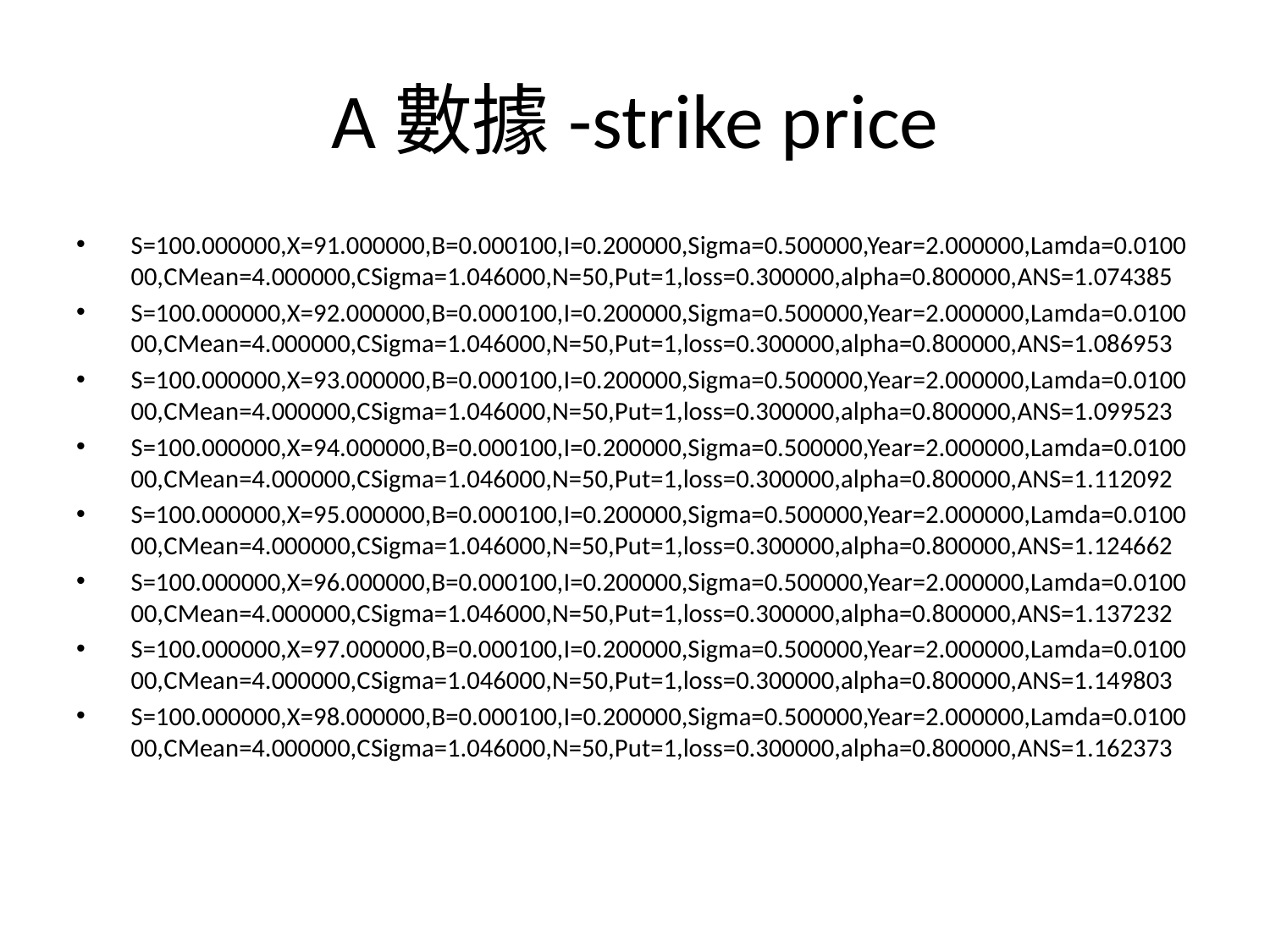

# A數據-strike price
S=100.000000,X=91.000000,B=0.000100,I=0.200000,Sigma=0.500000,Year=2.000000,Lamda=0.010000,CMean=4.000000,CSigma=1.046000,N=50,Put=1,loss=0.300000,alpha=0.800000,ANS=1.074385
S=100.000000,X=92.000000,B=0.000100,I=0.200000,Sigma=0.500000,Year=2.000000,Lamda=0.010000,CMean=4.000000,CSigma=1.046000,N=50,Put=1,loss=0.300000,alpha=0.800000,ANS=1.086953
S=100.000000,X=93.000000,B=0.000100,I=0.200000,Sigma=0.500000,Year=2.000000,Lamda=0.010000,CMean=4.000000,CSigma=1.046000,N=50,Put=1,loss=0.300000,alpha=0.800000,ANS=1.099523
S=100.000000,X=94.000000,B=0.000100,I=0.200000,Sigma=0.500000,Year=2.000000,Lamda=0.010000,CMean=4.000000,CSigma=1.046000,N=50,Put=1,loss=0.300000,alpha=0.800000,ANS=1.112092
S=100.000000,X=95.000000,B=0.000100,I=0.200000,Sigma=0.500000,Year=2.000000,Lamda=0.010000,CMean=4.000000,CSigma=1.046000,N=50,Put=1,loss=0.300000,alpha=0.800000,ANS=1.124662
S=100.000000,X=96.000000,B=0.000100,I=0.200000,Sigma=0.500000,Year=2.000000,Lamda=0.010000,CMean=4.000000,CSigma=1.046000,N=50,Put=1,loss=0.300000,alpha=0.800000,ANS=1.137232
S=100.000000,X=97.000000,B=0.000100,I=0.200000,Sigma=0.500000,Year=2.000000,Lamda=0.010000,CMean=4.000000,CSigma=1.046000,N=50,Put=1,loss=0.300000,alpha=0.800000,ANS=1.149803
S=100.000000,X=98.000000,B=0.000100,I=0.200000,Sigma=0.500000,Year=2.000000,Lamda=0.010000,CMean=4.000000,CSigma=1.046000,N=50,Put=1,loss=0.300000,alpha=0.800000,ANS=1.162373